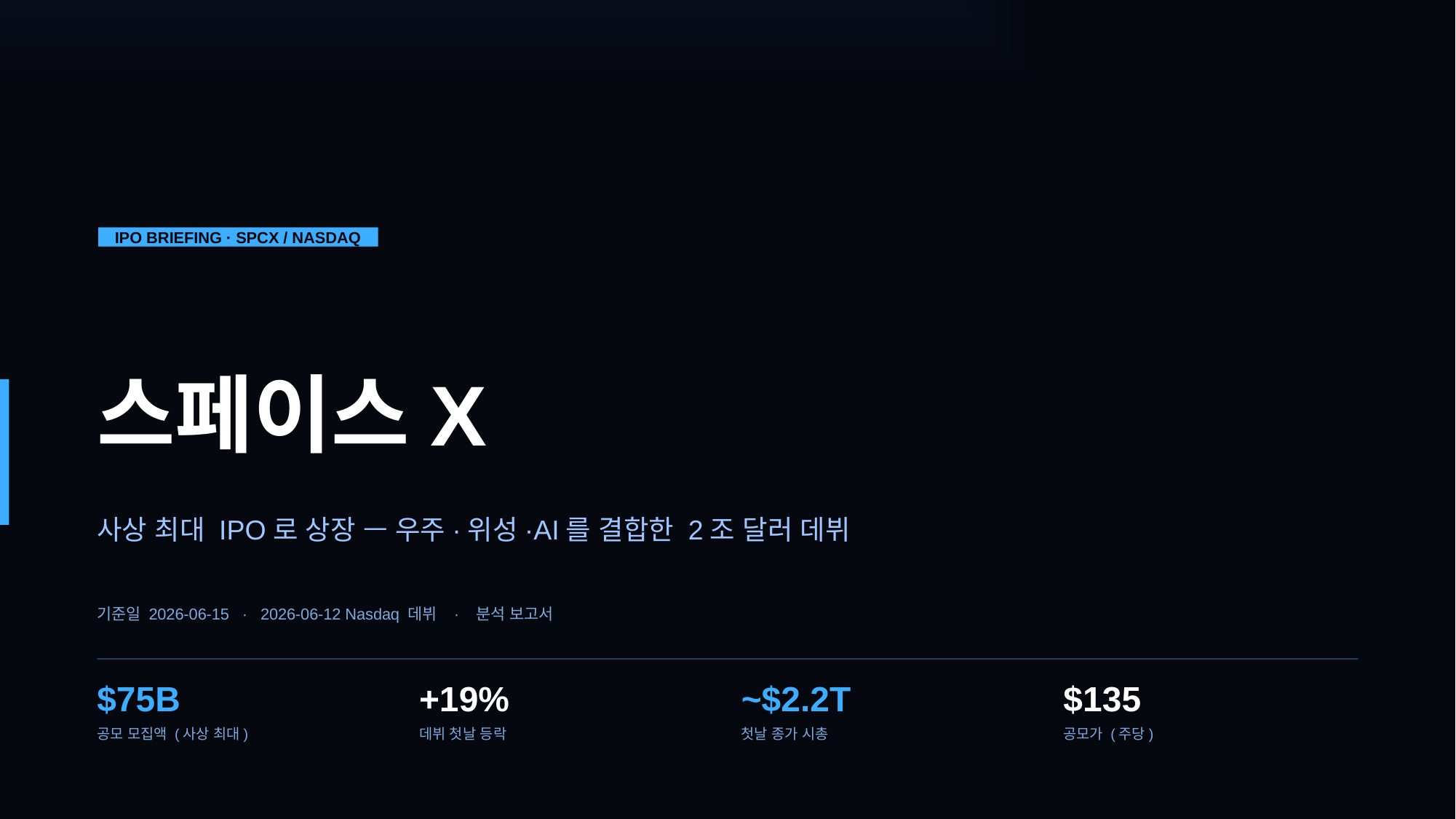

IPO BRIEFING · SPCX / NASDAQ
스페이스X

사상 최대 IPO로 상장 — 우주·위성·AI를 결합한 2조 달러 데뷔
기준일 2026-06-15   ·   2026-06-12 Nasdaq 데뷔   ·   분석 보고서

$75B
+19%
~$2.2T
$135
공모 모집액 (사상 최대)
데뷔 첫날 등락
첫날 종가 시총
공모가 (주당)